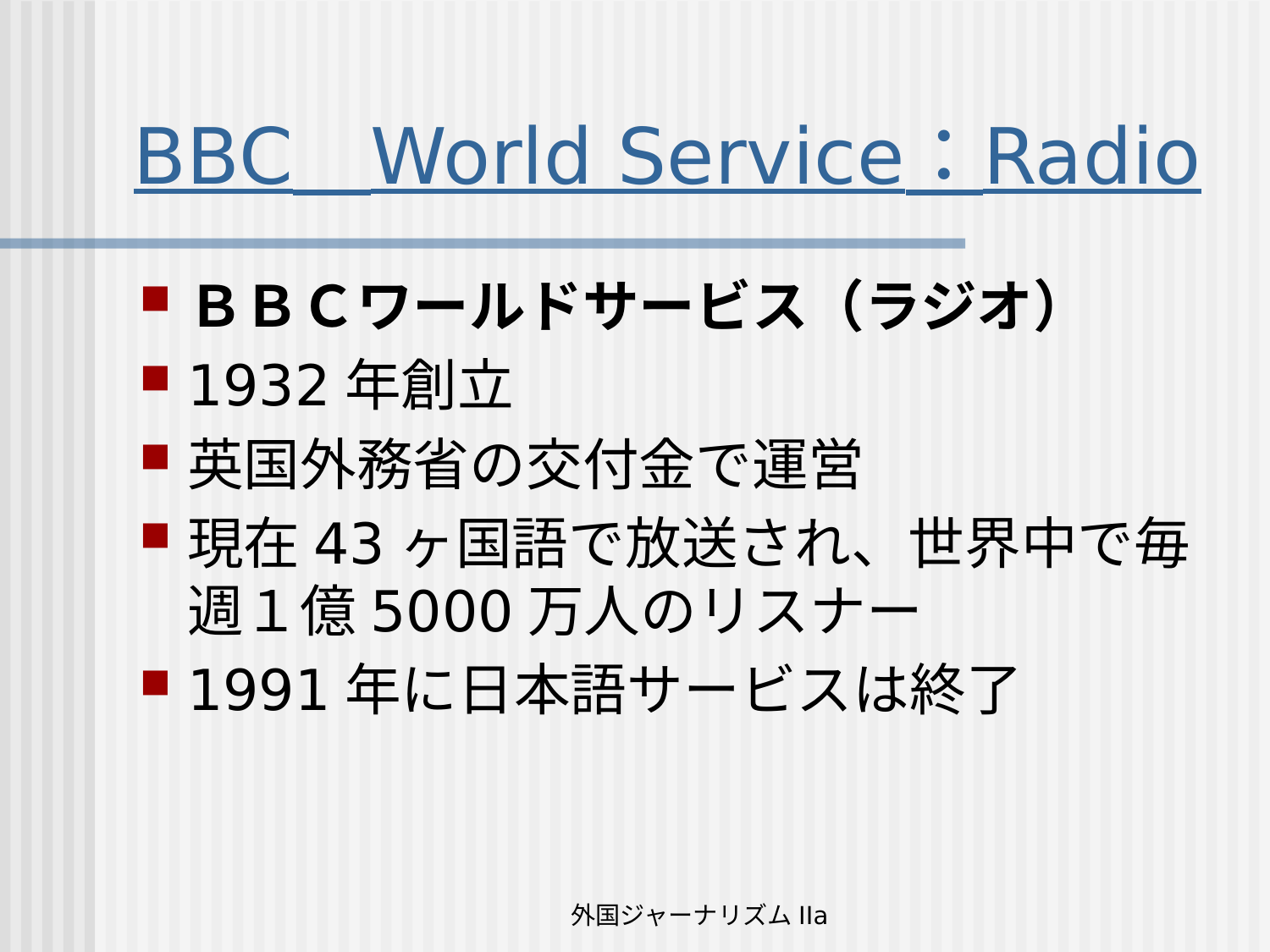

# BBC　World Service：Radio
ＢＢＣワールドサービス（ラジオ）
1932年創立
英国外務省の交付金で運営
現在43ヶ国語で放送され、世界中で毎週１億5000万人のリスナー
1991年に日本語サービスは終了
外国ジャーナリズムIIa